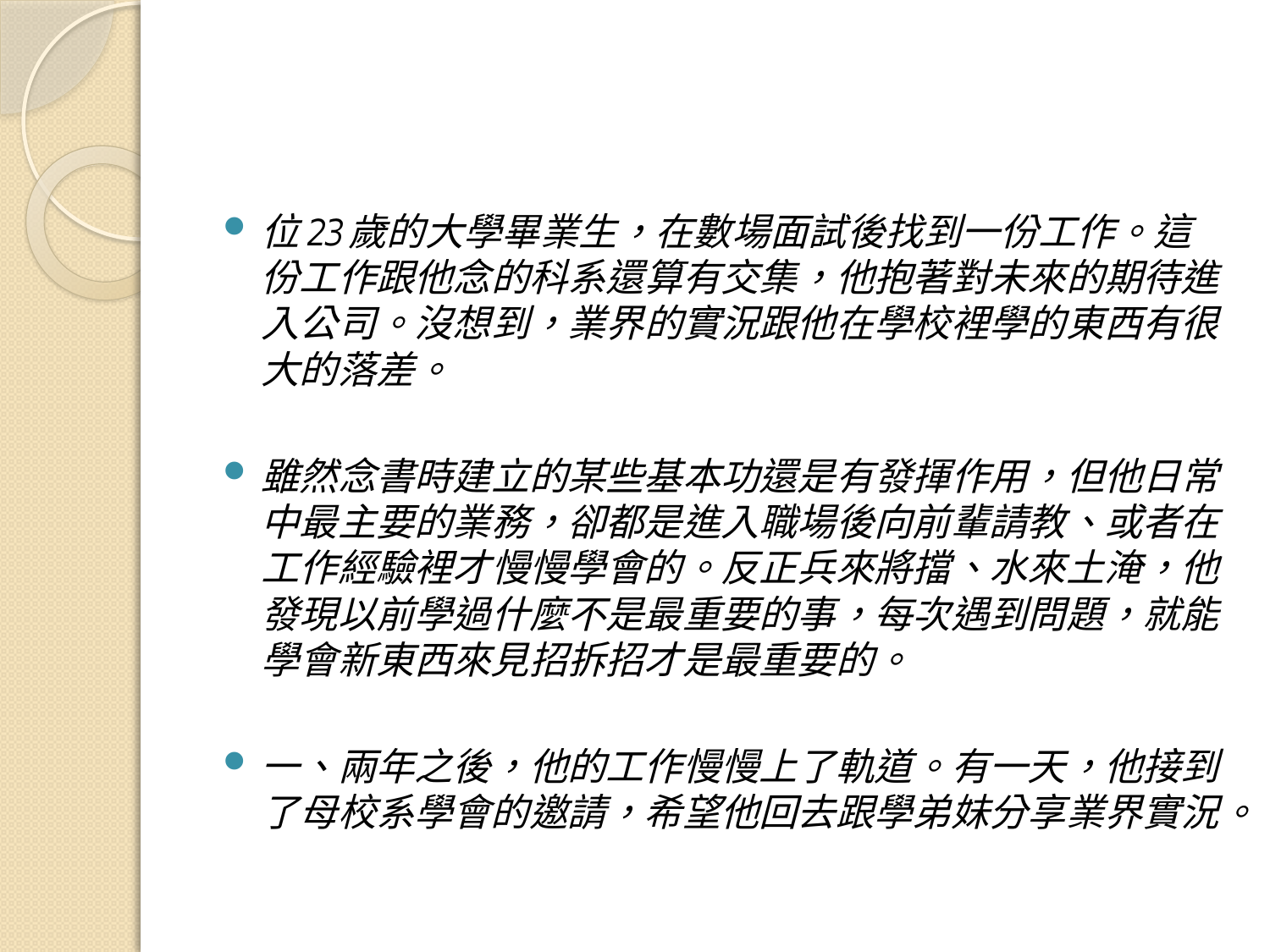

#
位23歲的大學畢業生，在數場面試後找到一份工作。這份工作跟他念的科系還算有交集，他抱著對未來的期待進入公司。沒想到，業界的實況跟他在學校裡學的東西有很大的落差。

雖然念書時建立的某些基本功還是有發揮作用，但他日常中最主要的業務，卻都是進入職場後向前輩請教、或者在工作經驗裡才慢慢學會的。反正兵來將擋、水來土淹，他發現以前學過什麼不是最重要的事，每次遇到問題，就能學會新東西來見招拆招才是最重要的。

一、兩年之後，他的工作慢慢上了軌道。有一天，他接到了母校系學會的邀請，希望他回去跟學弟妹分享業界實況。